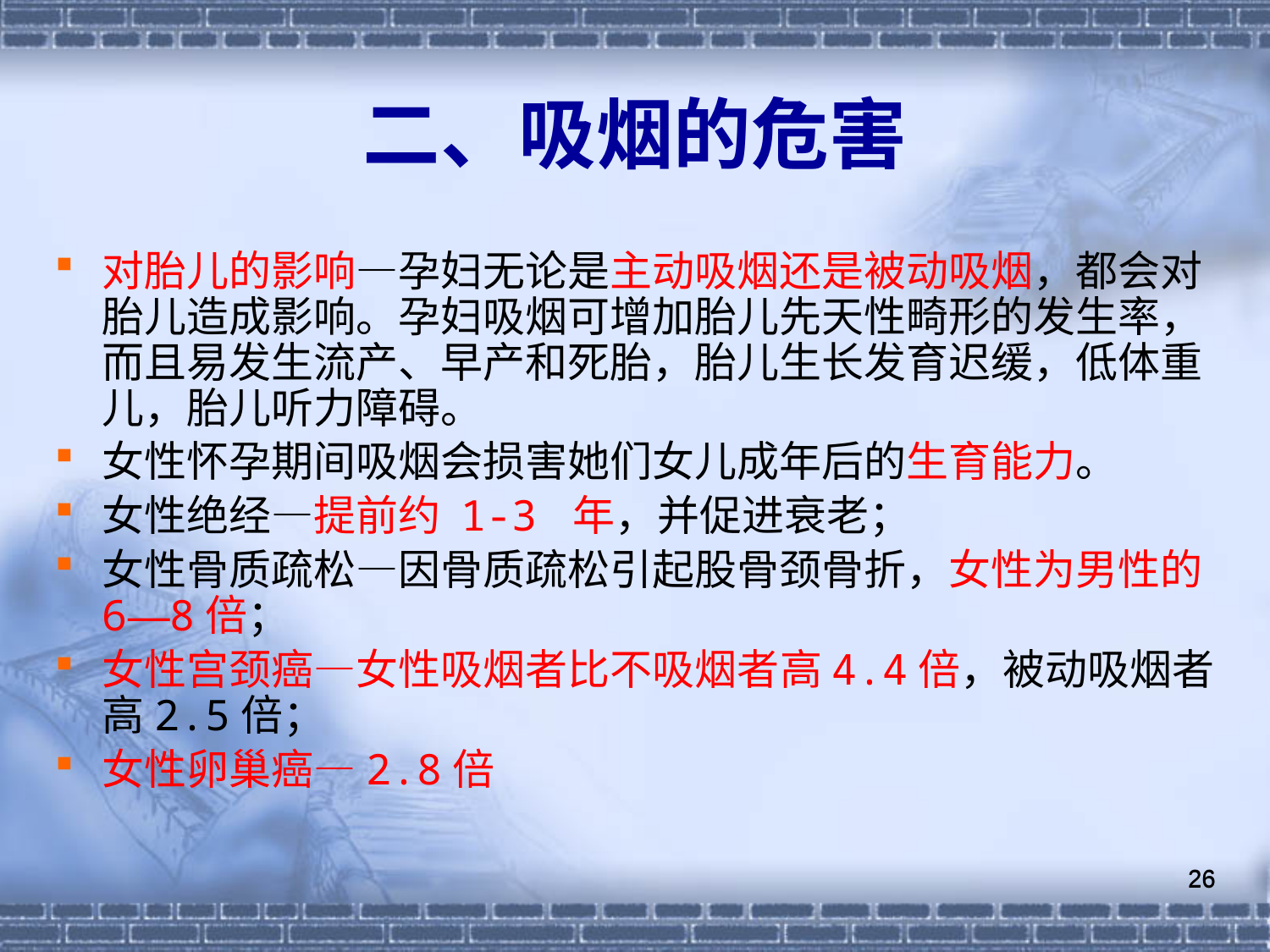

二、吸烟的危害
对胎儿的影响—孕妇无论是主动吸烟还是被动吸烟，都会对胎儿造成影响。孕妇吸烟可增加胎儿先天性畸形的发生率，而且易发生流产、早产和死胎，胎儿生长发育迟缓，低体重儿，胎儿听力障碍。
女性怀孕期间吸烟会损害她们女儿成年后的生育能力。
女性绝经—提前约 1-3 年，并促进衰老；
女性骨质疏松—因骨质疏松引起股骨颈骨折，女性为男性的6—8倍；
女性宫颈癌—女性吸烟者比不吸烟者高4.4倍，被动吸烟者高2.5倍；
女性卵巢癌—2.8倍

26
26